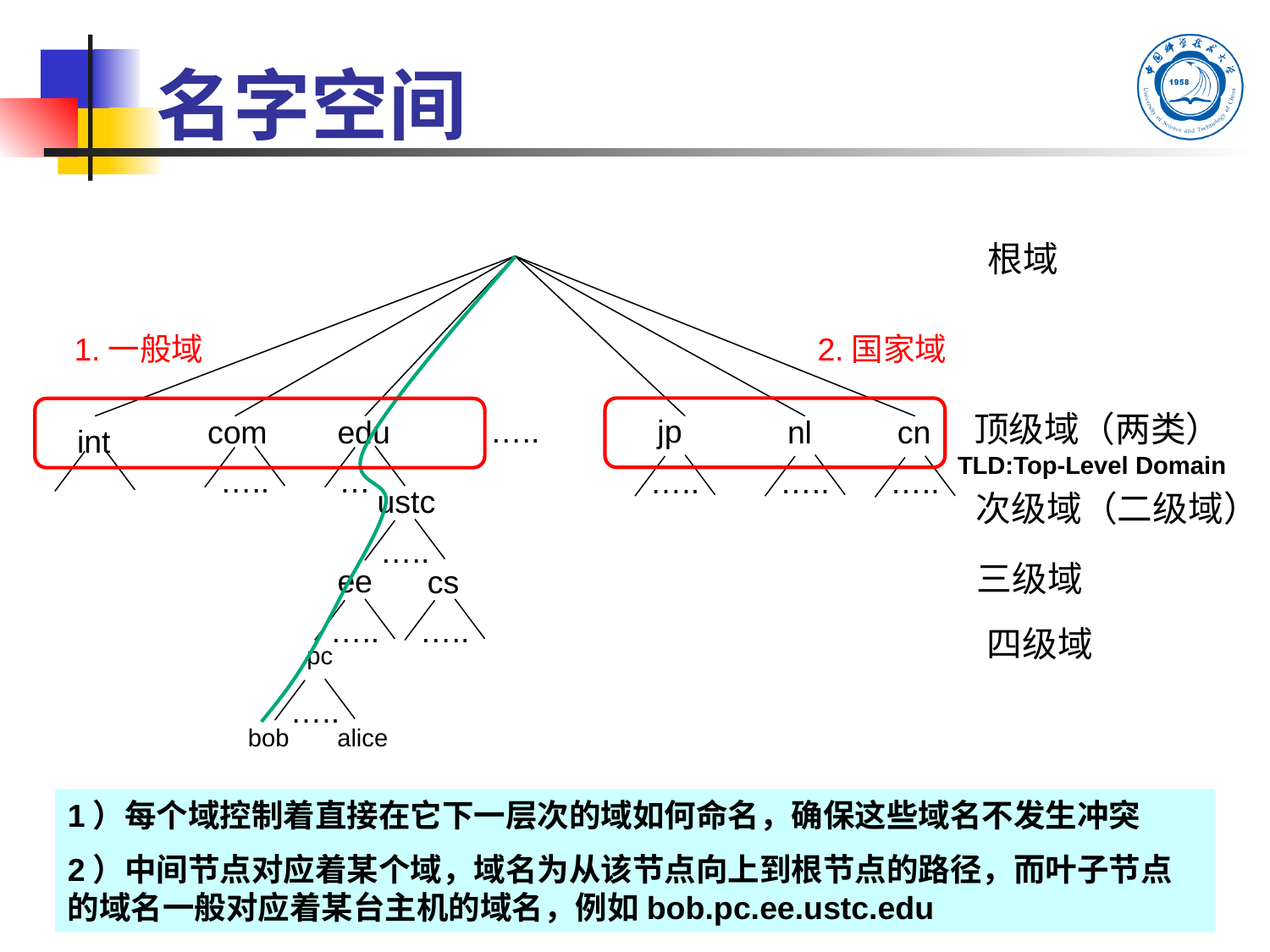

# 名字空间
根域

…..
jp
com
edu
nl
cn
int

…..
…
…..
…..
…..

ustc

…..
ee
cs

…..
…..
pc

…..
bob
alice

1.一般域
2.国家域

 顶级域（两类）
TLD:Top-Level Domain
次级域（二级域）
三级域
四级域
1）每个域控制着直接在它下一层次的域如何命名，确保这些域名不发生冲突
2）中间节点对应着某个域，域名为从该节点向上到根节点的路径，而叶子节点的域名一般对应着某台主机的域名，例如bob.pc.ee.ustc.edu